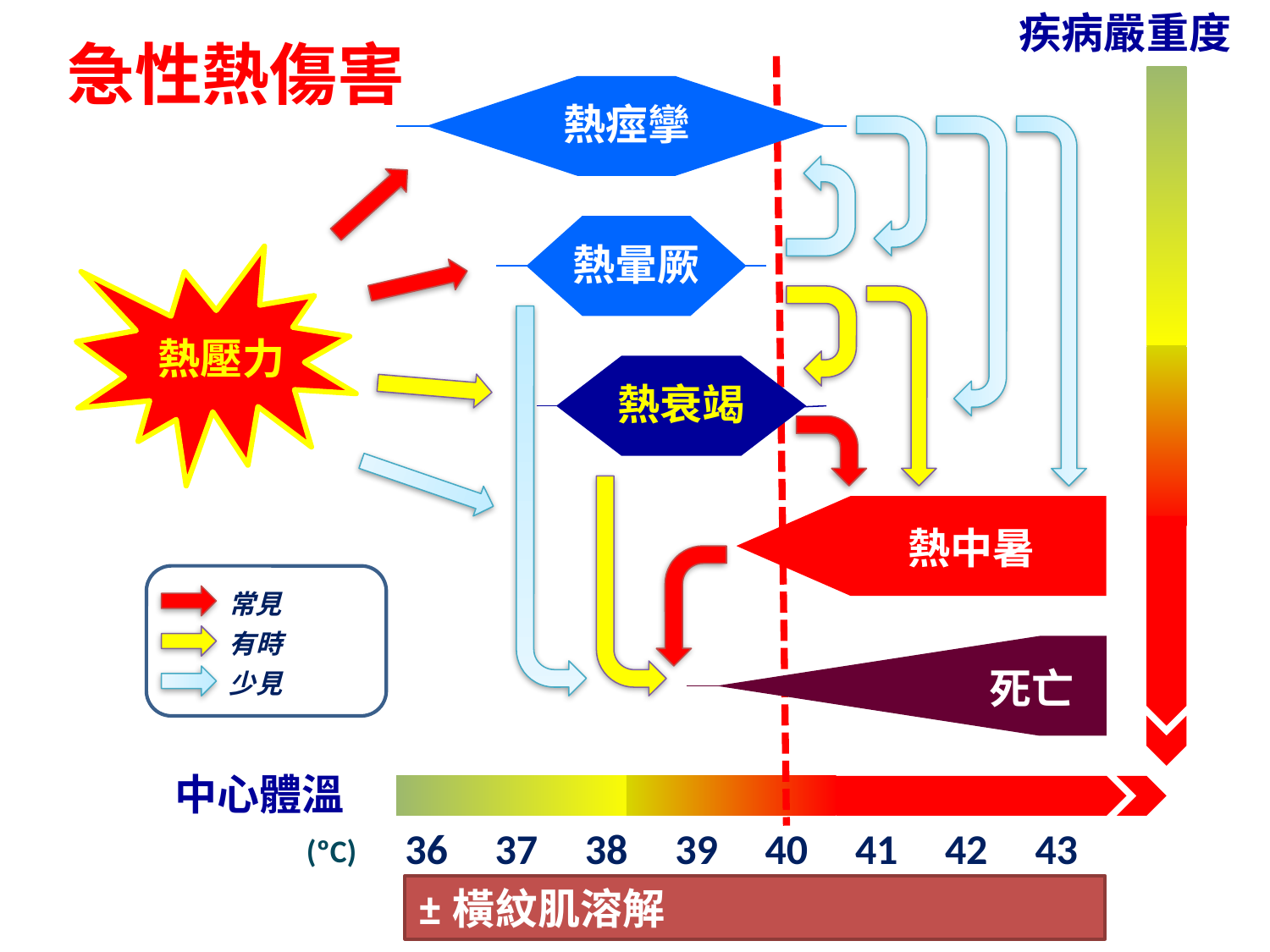

疾病嚴重度
急性熱傷害

熱痙攣
Heat Cramps

熱暈厥

熱壓力

Heat  Exhaustion
熱衰竭

熱中暑

常見

有時

死亡
少見

中心體溫

36
37
38
39
40
41
42
43
(ºC)
±橫紋肌溶解